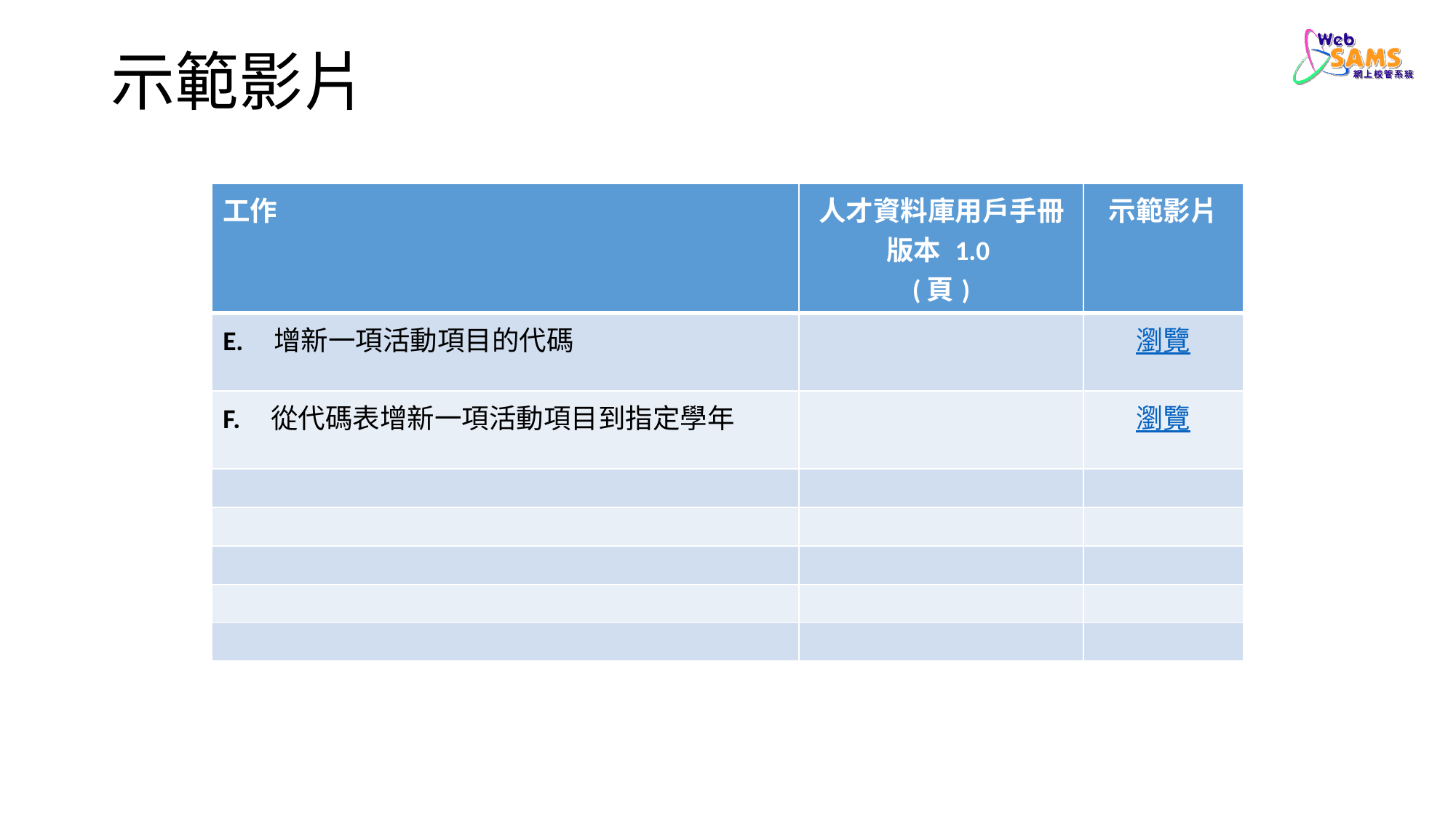

# 示範影片
| 工作 | 人才資料庫用戶手冊 版本 1.0 (頁) | 示範影片 |
| --- | --- | --- |
| E. 增新一項活動項目的代碼 |  | 瀏覽 |
| F. 從代碼表增新一項活動項目到指定學年 |  | 瀏覽 |
|  |  |  |
|  |  |  |
|  |  |  |
|  |  |  |
|  |  |  |